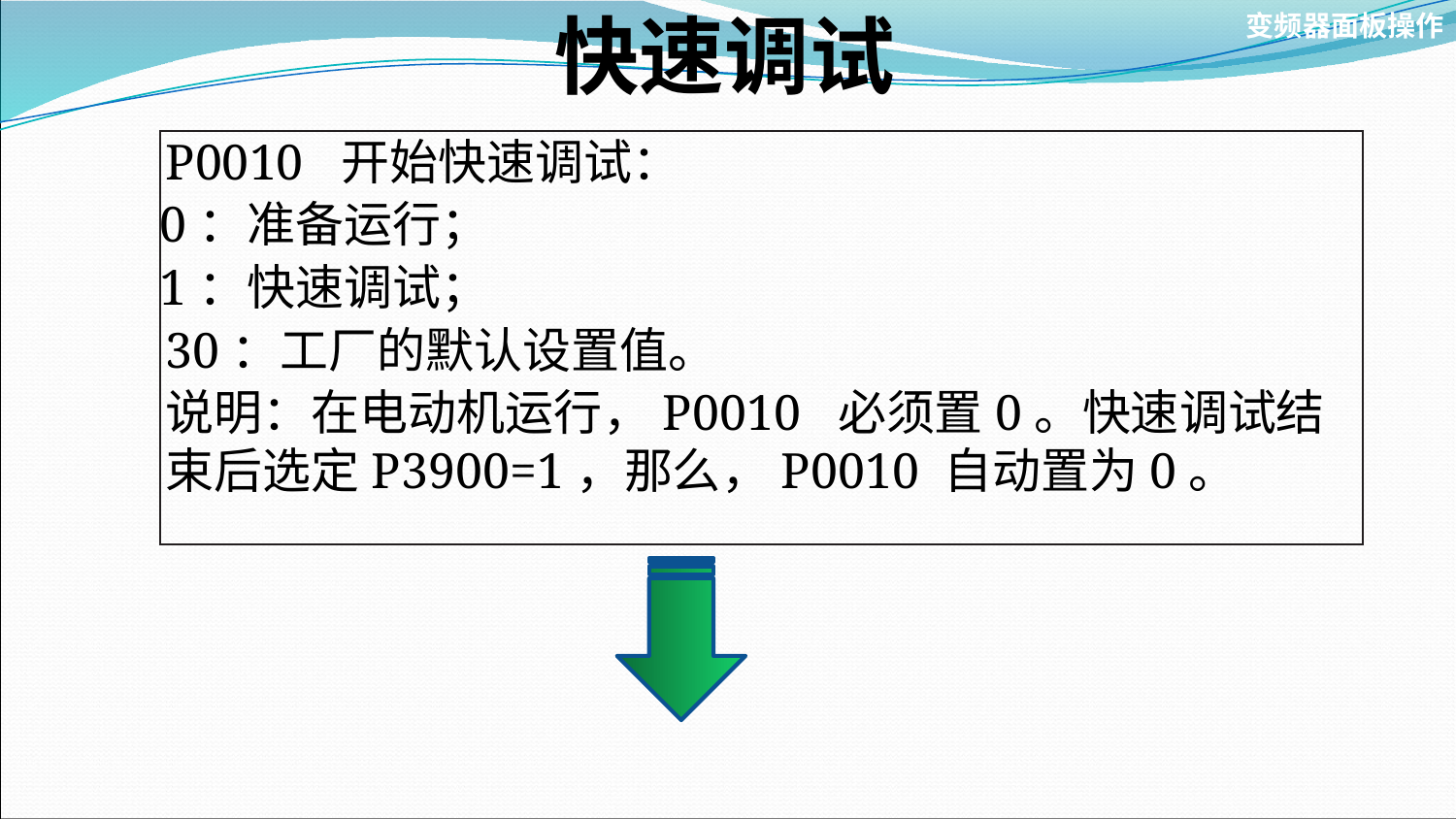

快速调试
变频器面板操作
P0010  开始快速调试：
0：准备运行；
1：快速调试；
30：工厂的默认设置值。
说明：在电动机运行，P0010  必须置0。快速调试结束后选定P3900=1，那么，P0010 自动置为0。

7